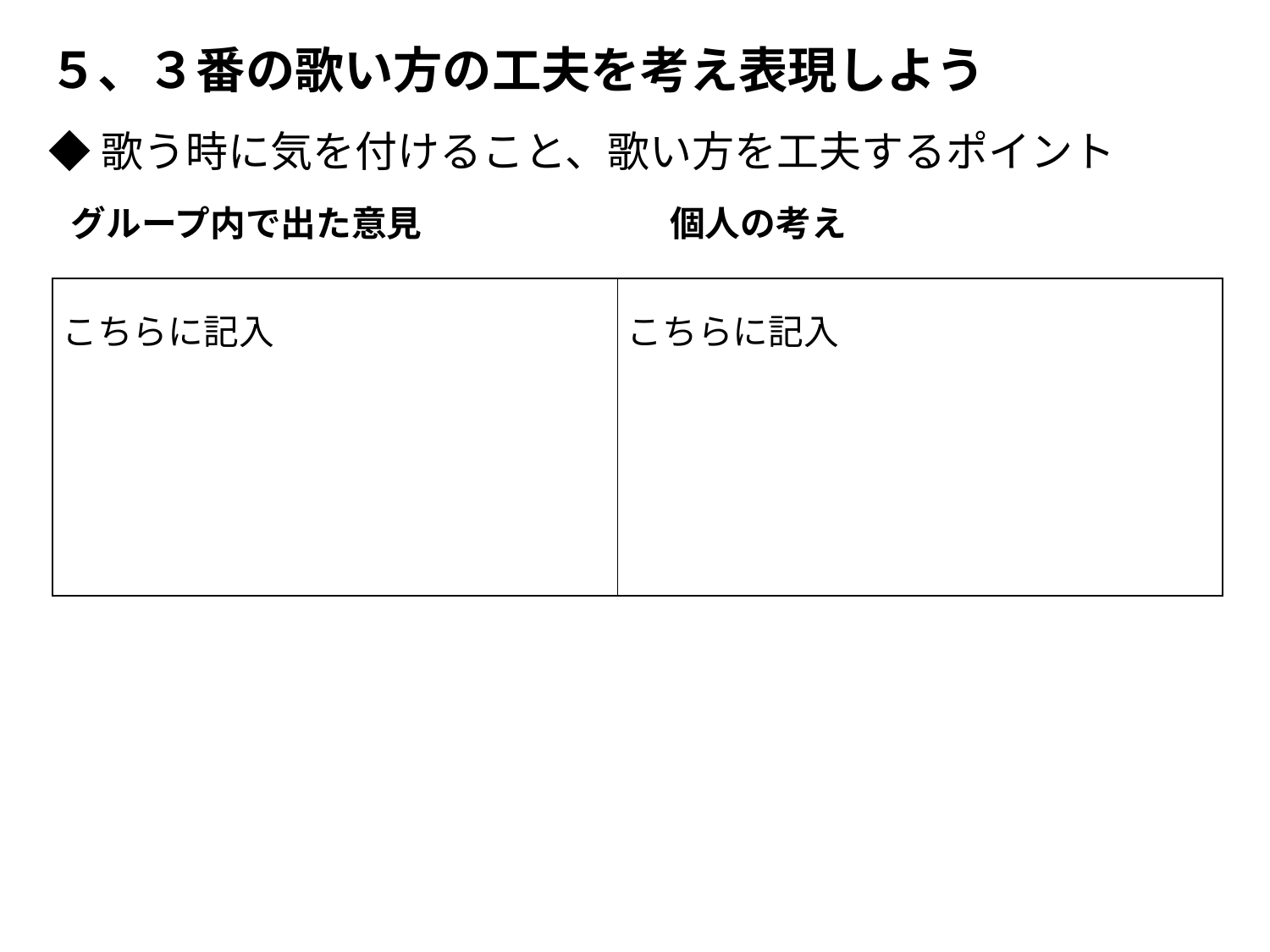

グループ内で出た意見　　　　　　　個人の考え
| こちらに記入 | こちらに記入 |
| --- | --- |